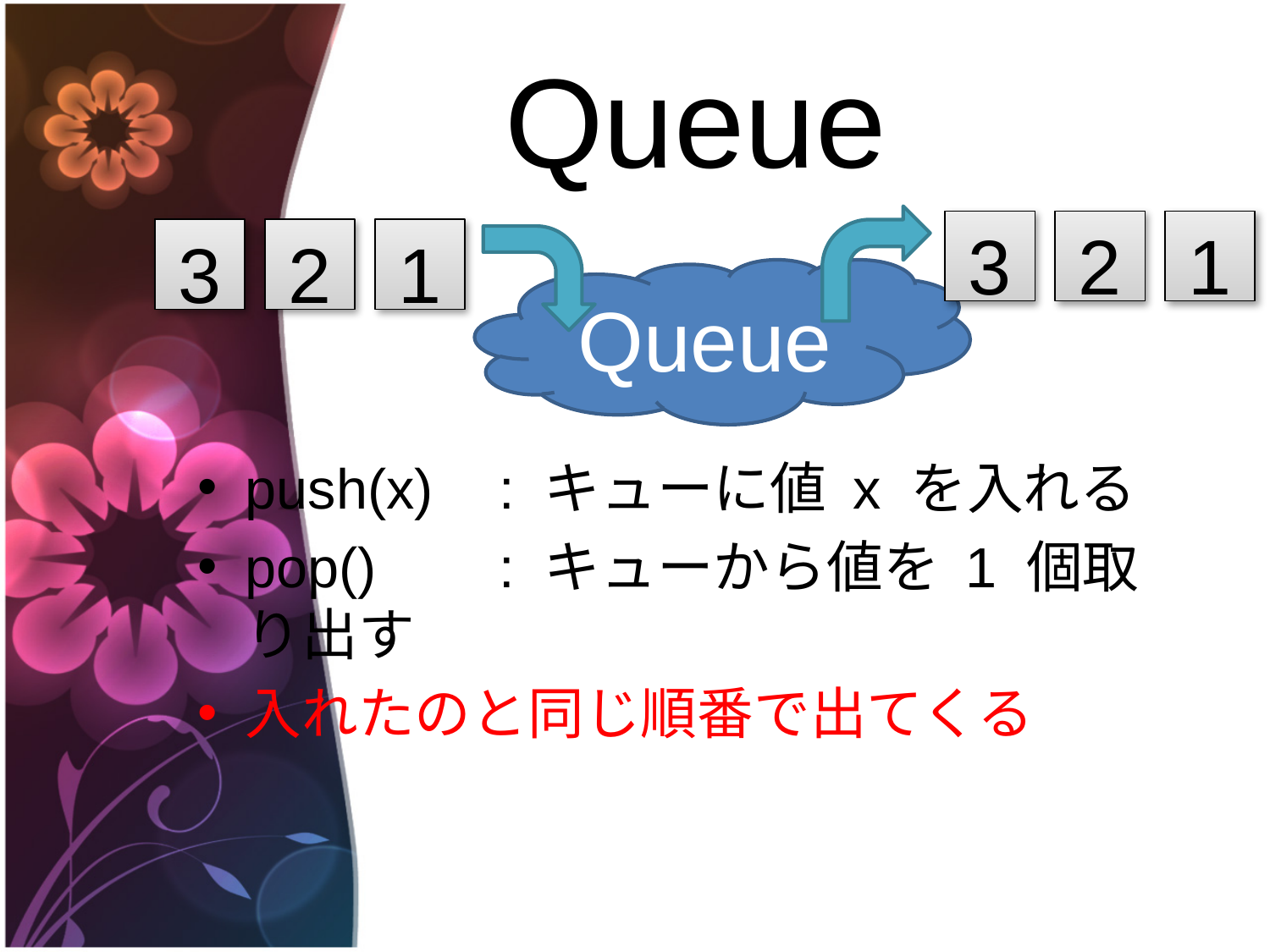

# Queue

3
2
1
3
2
1

Queue
push(x)	: キューに値 x を入れる
pop()	: キューから値を 1 個取り出す
入れたのと同じ順番で出てくる